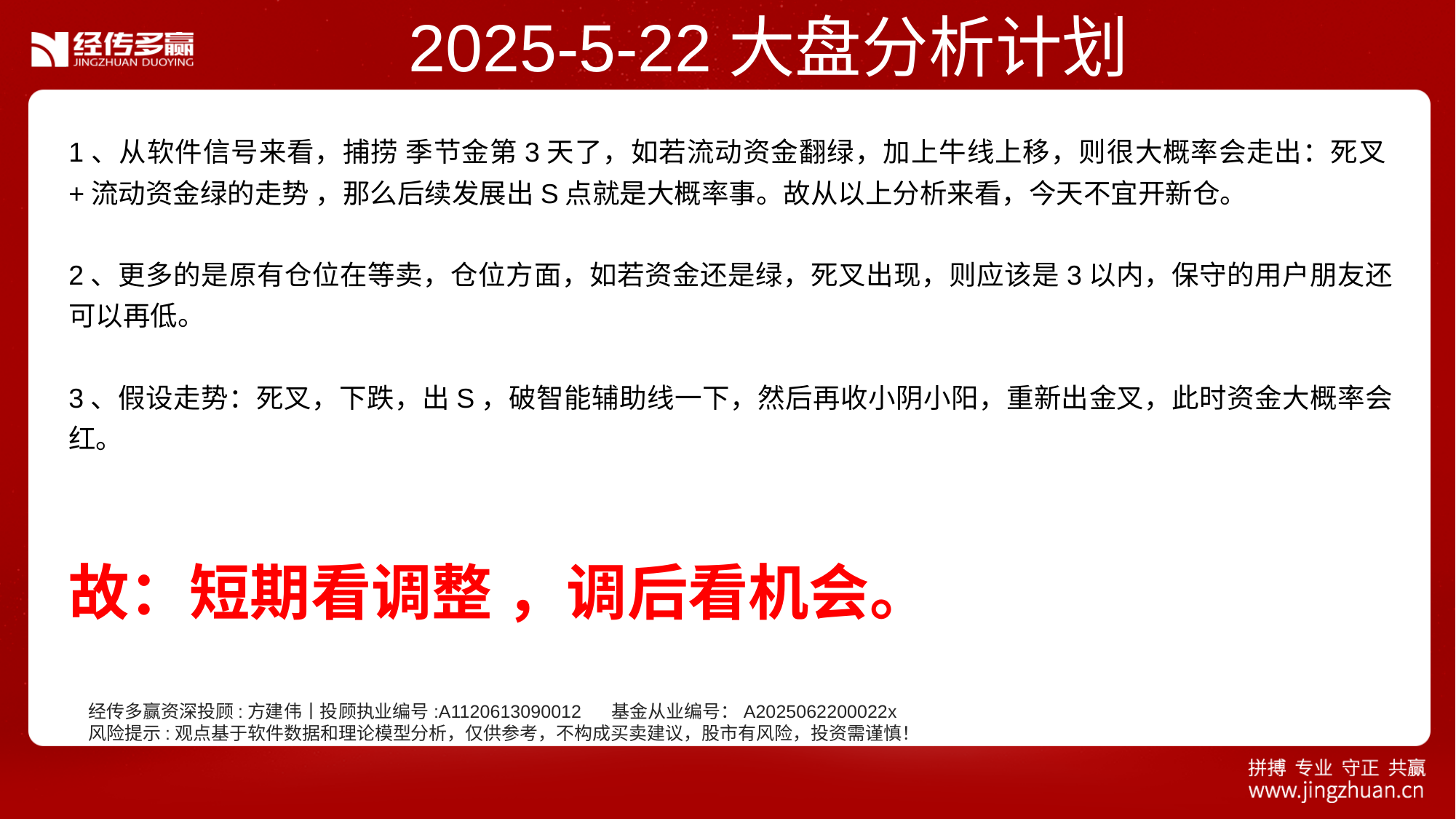

2025-5-22大盘分析计划
1、从软件信号来看，捕捞 季节金第3天了，如若流动资金翻绿，加上牛线上移，则很大概率会走出：死叉+流动资金绿的走势 ，那么后续发展出S点就是大概率事。故从以上分析来看，今天不宜开新仓。

2、更多的是原有仓位在等卖，仓位方面，如若资金还是绿，死叉出现，则应该是3以内，保守的用户朋友还可以再低。

3、假设走势：死叉，下跌，出S，破智能辅助线一下，然后再收小阴小阳，重新出金叉，此时资金大概率会红。

故：短期看调整 ，调后看机会。